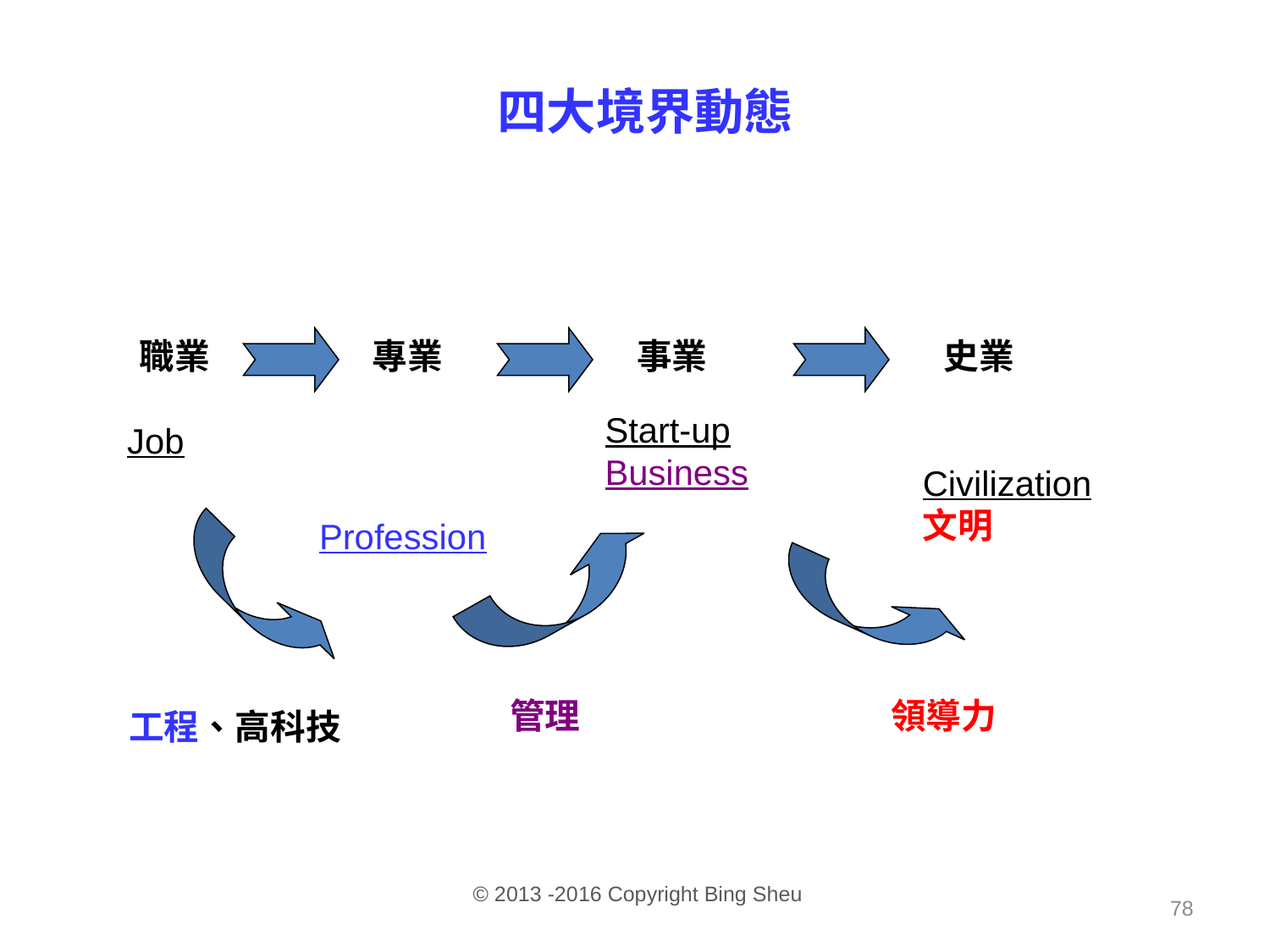

四大境界動態
職業

專業

事業

史業

Start-up Business
 Job
Civilization 文明
Profession

管理
領導力
工程、高科技
 © 2013 -2016 Copyright Bing Sheu
78